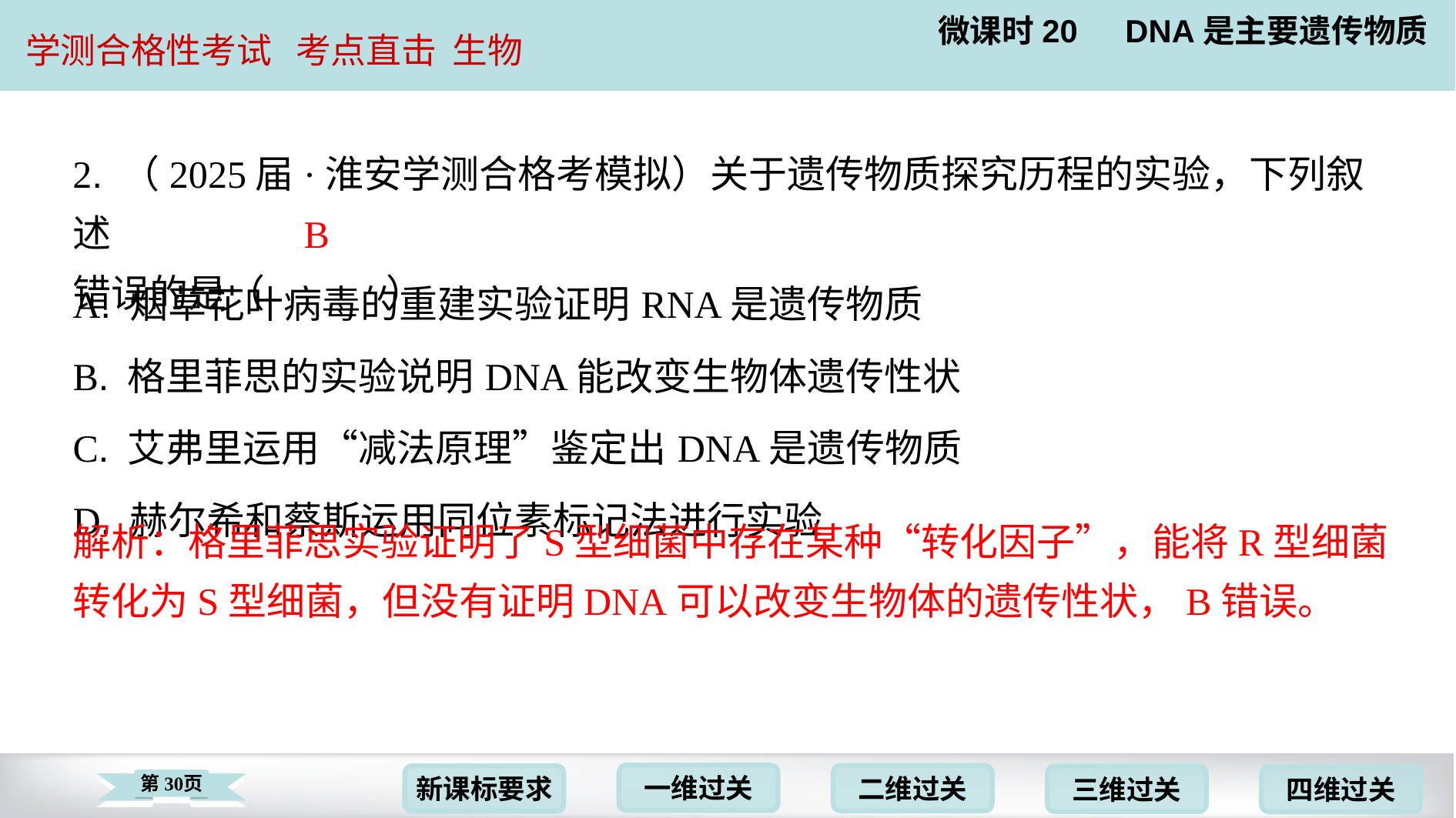

2. （2025届·淮安学测合格考模拟）关于遗传物质探究历程的实验，下列叙述
错误的是（　B　）
B
| A. 烟草花叶病毒的重建实验证明RNA是遗传物质 |
| --- |
| B. 格里菲思的实验说明DNA能改变生物体遗传性状 |
| C. 艾弗里运用“减法原理”鉴定出DNA是遗传物质 |
| D. 赫尔希和蔡斯运用同位素标记法进行实验 |
解析：格里菲思实验证明了S型细菌中存在某种“转化因子”，能将R型细菌
转化为S型细菌，但没有证明DNA可以改变生物体的遗传性状，B错误。